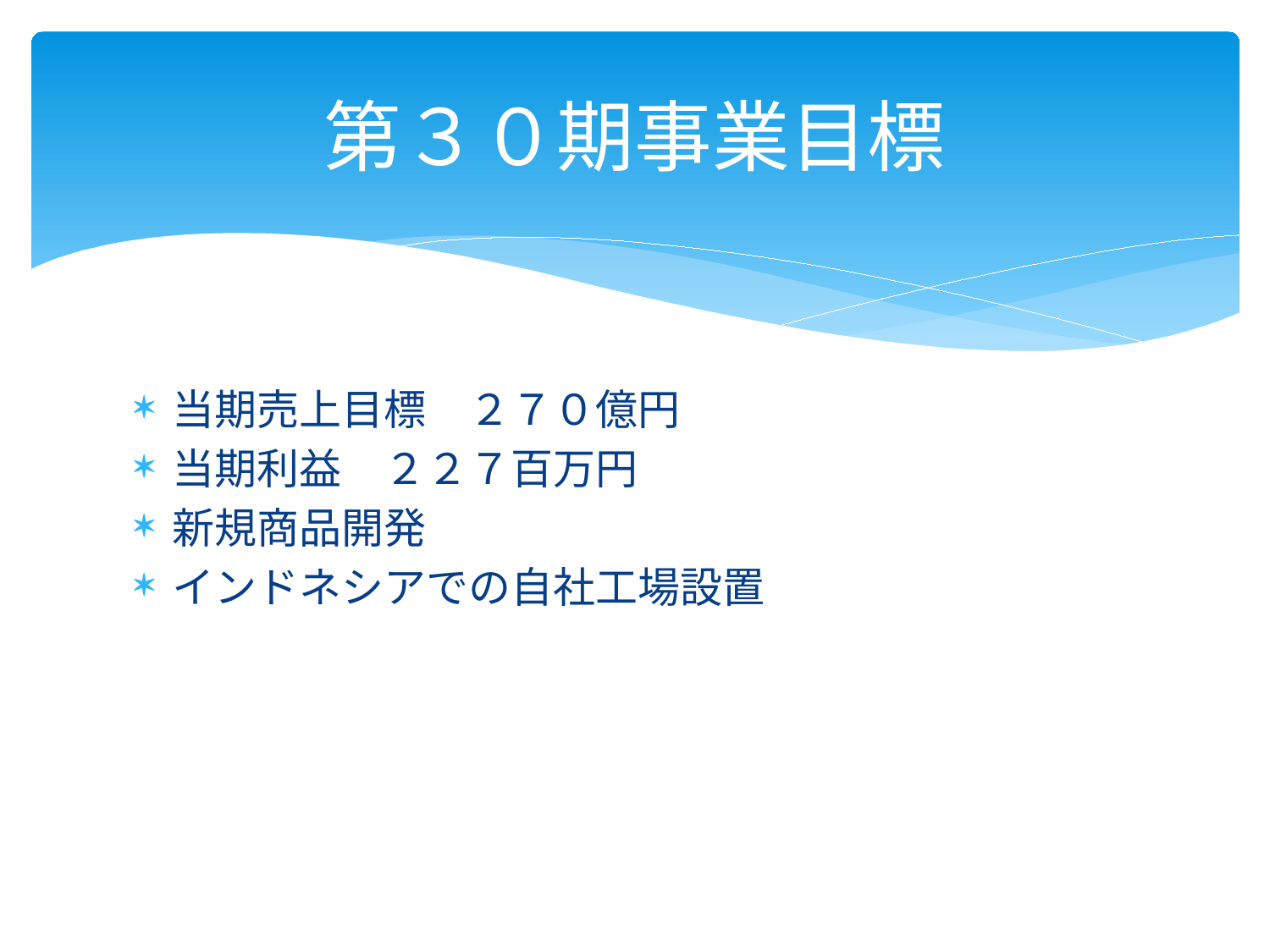

# 第３０期事業目標
当期売上目標　２７０億円
当期利益　２２７百万円
新規商品開発
インドネシアでの自社工場設置